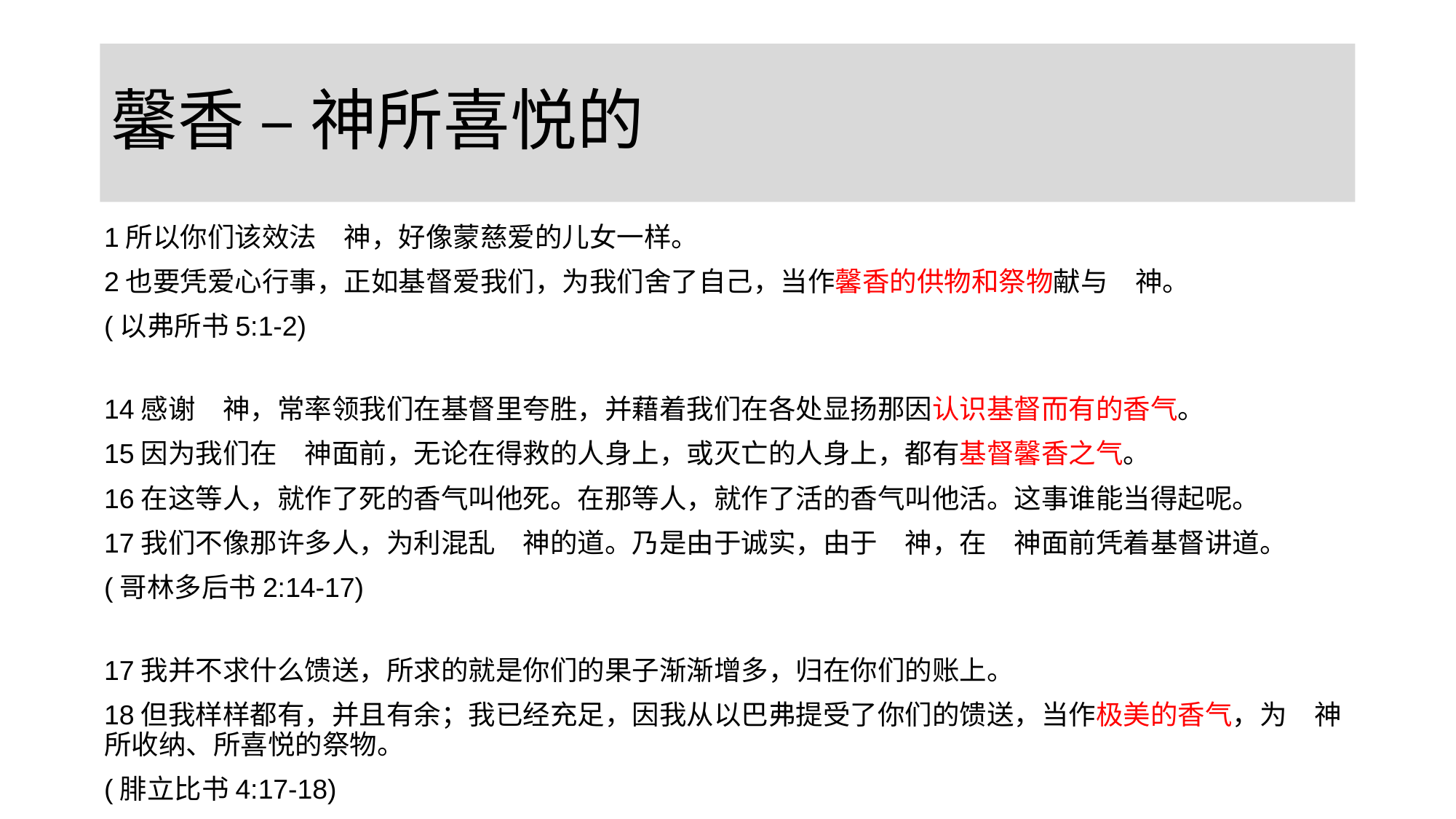

# 馨香 – 神所喜悦的
1所以你们该效法　神，好像蒙慈爱的儿女一样。
2也要凭爱心行事，正如基督爱我们，为我们舍了自己，当作馨香的供物和祭物献与　神。
(以弗所书5:1-2)

14感谢　神，常率领我们在基督里夸胜，并藉着我们在各处显扬那因认识基督而有的香气。
15因为我们在　神面前，无论在得救的人身上，或灭亡的人身上，都有基督馨香之气。
16在这等人，就作了死的香气叫他死。在那等人，就作了活的香气叫他活。这事谁能当得起呢。
17我们不像那许多人，为利混乱　神的道。乃是由于诚实，由于　神，在　神面前凭着基督讲道。
(哥林多后书2:14-17)

17我并不求什么馈送，所求的就是你们的果子渐渐增多，归在你们的账上。
18但我样样都有，并且有余；我已经充足，因我从以巴弗提受了你们的馈送，当作极美的香气，为　神所收纳、所喜悦的祭物。
(腓立比书4:17-18)